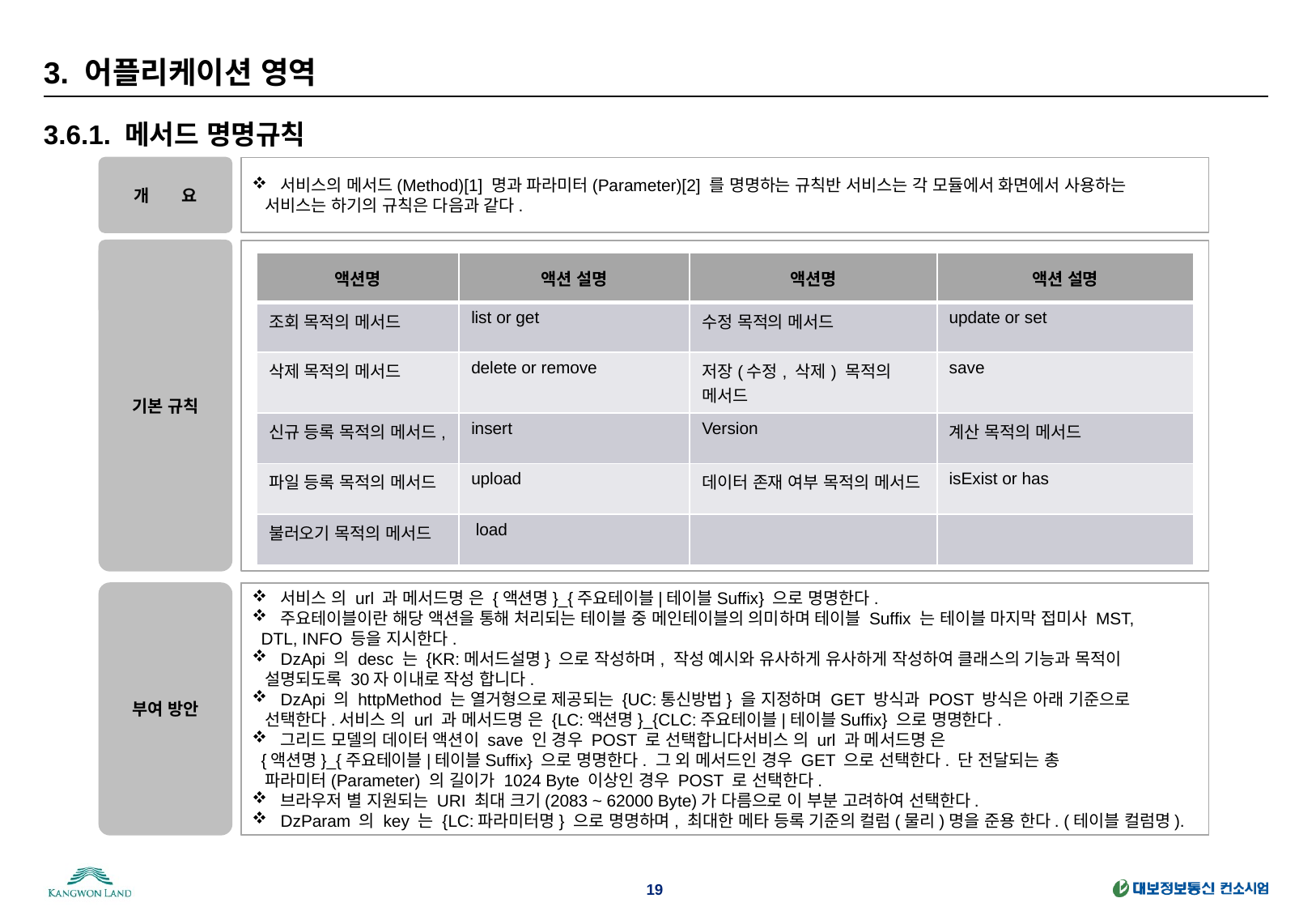

# 3. 어플리케이션 영역
3.6.1. 메서드 명명규칙
개       요
서비스의 메서드(Method)[1] 명과 파라미터(Parameter)[2] 를 명명하는 규칙반 서비스는 각 모듈에서 화면에서 사용하는
  서비스는 하기의 규칙은 다음과 같다.
기본 규칙
개       요

| 액션명 | 액션 설명 | 액션명 | 액션 설명 |
| --- | --- | --- | --- |
| 조회 목적의 메서드 | list or get | 수정 목적의 메서드 | update or set |
| 삭제 목적의 메서드 | delete or remove | 저장(수정, 삭제) 목적의 메서드 | save |
| 신규 등록 목적의 메서드, | insert | Version | 계산 목적의 메서드 |
| 파일 등록 목적의 메서드 | upload | 데이터 존재 여부 목적의 메서드 | isExist or has |
| 불러오기 목적의 메서드 | load |  |  |
부여 방안

서비스 의 url 과 메서드명 은 {액션명}_{주요테이블|테이블Suffix} 으로 명명한다.
주요테이블이란 해당 액션을 통해 처리되는 테이블 중 메인테이블의 의미하며 테이블 Suffix 는 테이블 마지막 접미사 MST,
  DTL, INFO 등을 지시한다.
DzApi 의 desc 는 {KR:메서드설명} 으로 작성하며, 작성 예시와 유사하게 유사하게 작성하여 클래스의 기능과 목적이
  설명되도록 30자 이내로 작성 합니다.
DzApi 의 httpMethod 는 열거형으로 제공되는 {UC:통신방법} 을 지정하며 GET 방식과 POST 방식은 아래 기준으로
  선택한다.서비스 의 url 과 메서드명 은 {LC:액션명}_{CLC:주요테이블|테이블Suffix} 으로 명명한다.
그리드 모델의 데이터 액션이 save 인 경우 POST 로 선택합니다서비스 의 url 과 메서드명 은
  {액션명}_{주요테이블|테이블Suffix} 으로 명명한다. 그 외 메서드인 경우 GET 으로 선택한다. 단 전달되는 총
  파라미터(Parameter) 의 길이가 1024 Byte 이상인 경우 POST 로 선택한다.
브라우저 별 지원되는 URI 최대 크기(2083 ~ 62000 Byte)가 다름으로 이 부분 고려하여 선택한다.
DzParam 의 key 는 {LC:파라미터명} 으로 명명하며, 최대한 메타 등록 기준의 컬럼(물리)명을 준용 한다. (테이블 컬럼명).
19